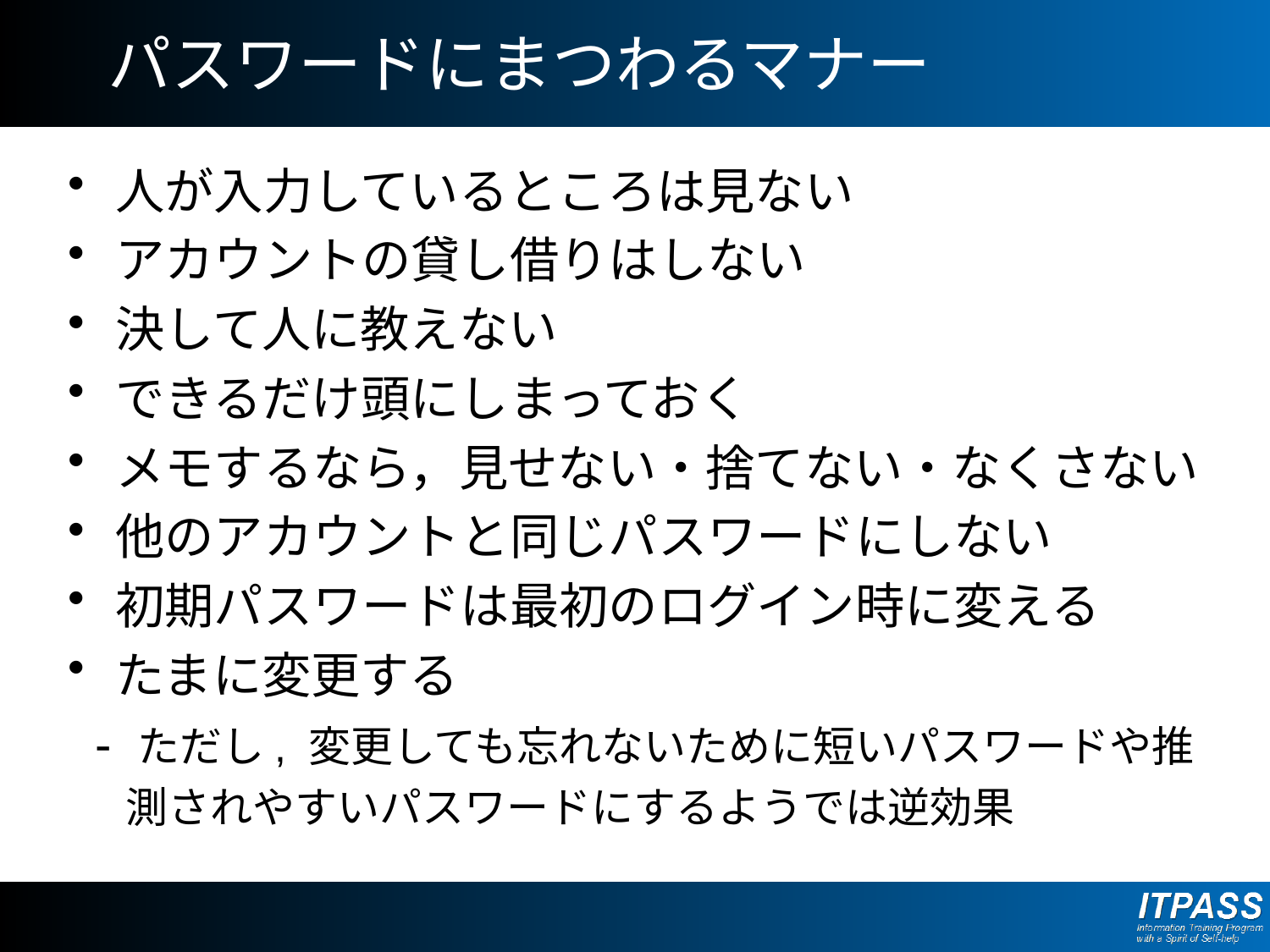

# パスワードにまつわるマナー
人が入力しているところは見ない
アカウントの貸し借りはしない
決して人に教えない
できるだけ頭にしまっておく
メモするなら，見せない・捨てない・なくさない
他のアカウントと同じパスワードにしない
初期パスワードは最初のログイン時に変える
たまに変更する
  - ただし, 変更しても忘れないために短いパスワードや推
     測されやすいパスワードにするようでは逆効果